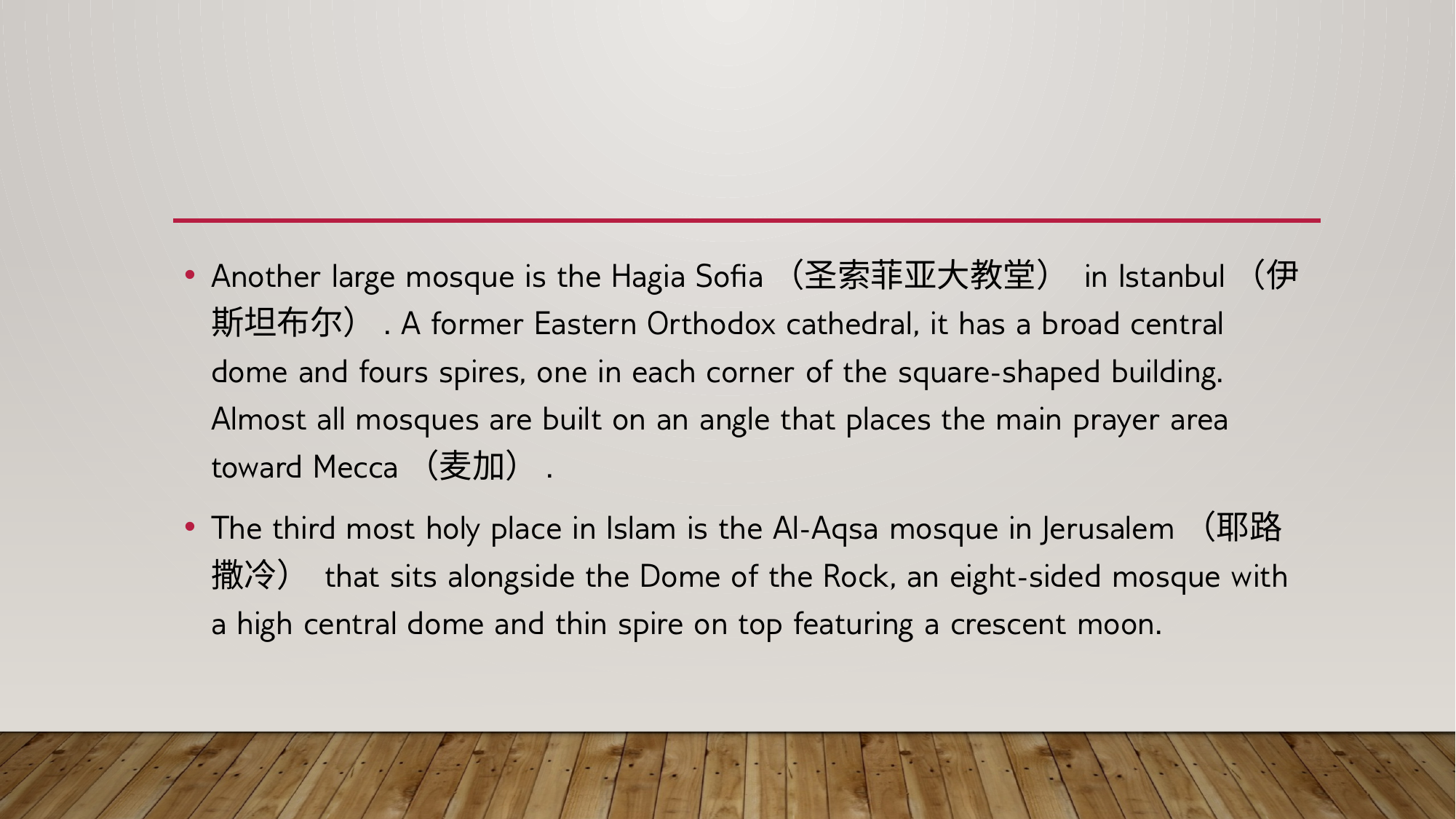

#
Another large mosque is the Hagia Sofia（圣索菲亚大教堂） in Istanbul（伊斯坦布尔）. A former Eastern Orthodox cathedral, it has a broad central dome and fours spires, one in each corner of the square-shaped building. Almost all mosques are built on an angle that places the main prayer area toward Mecca（麦加）.
The third most holy place in Islam is the Al-Aqsa mosque in Jerusalem（耶路撒冷） that sits alongside the Dome of the Rock, an eight-sided mosque with a high central dome and thin spire on top featuring a crescent moon.